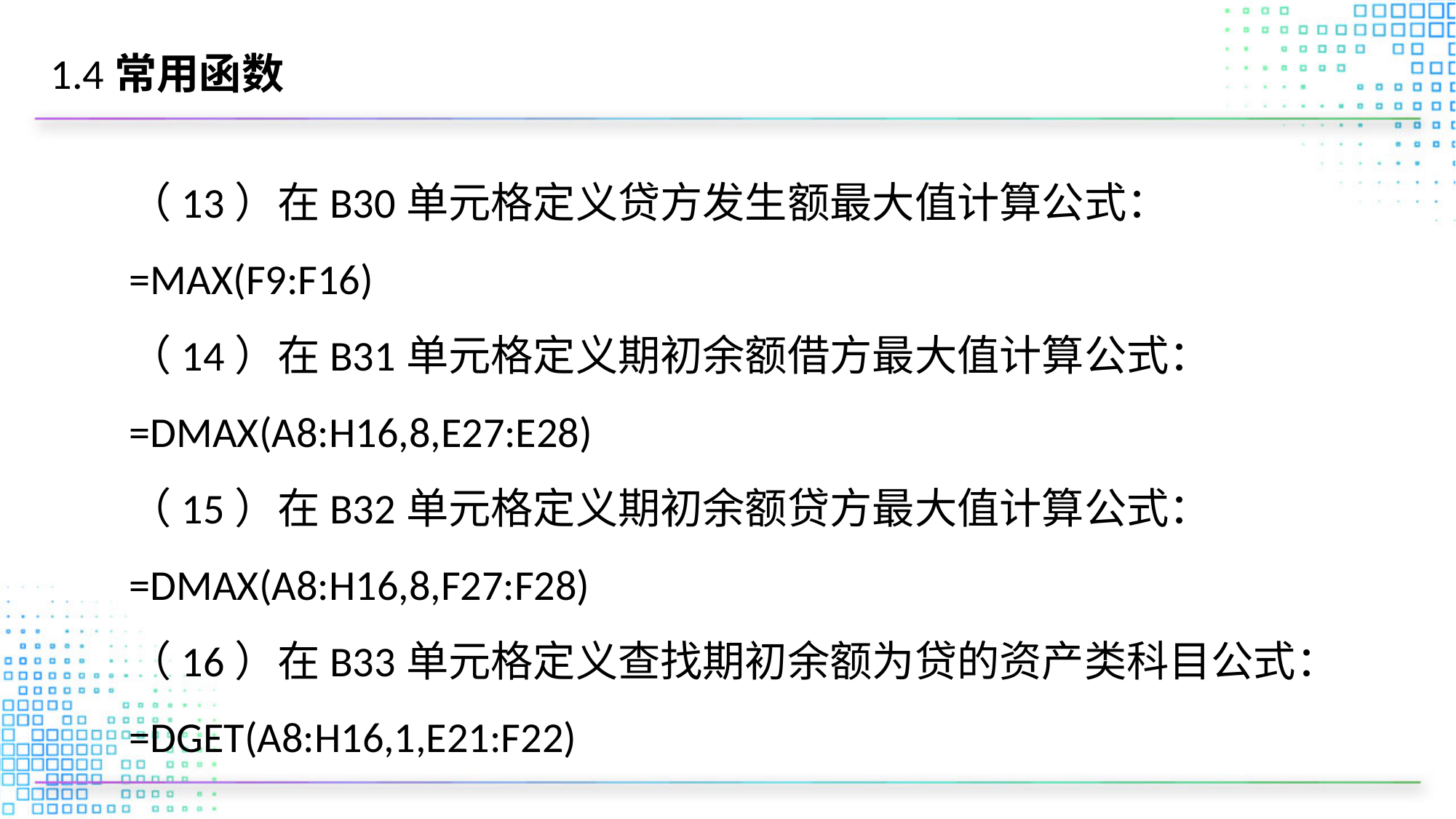

# 1.4常用函数
（13）在B30单元格定义贷方发生额最大值计算公式：=MAX(F9:F16)
（14）在B31单元格定义期初余额借方最大值计算公式：=DMAX(A8:H16,8,E27:E28)
（15）在B32单元格定义期初余额贷方最大值计算公式：=DMAX(A8:H16,8,F27:F28)
（16）在B33单元格定义查找期初余额为贷的资产类科目公式：=DGET(A8:H16,1,E21:F22)